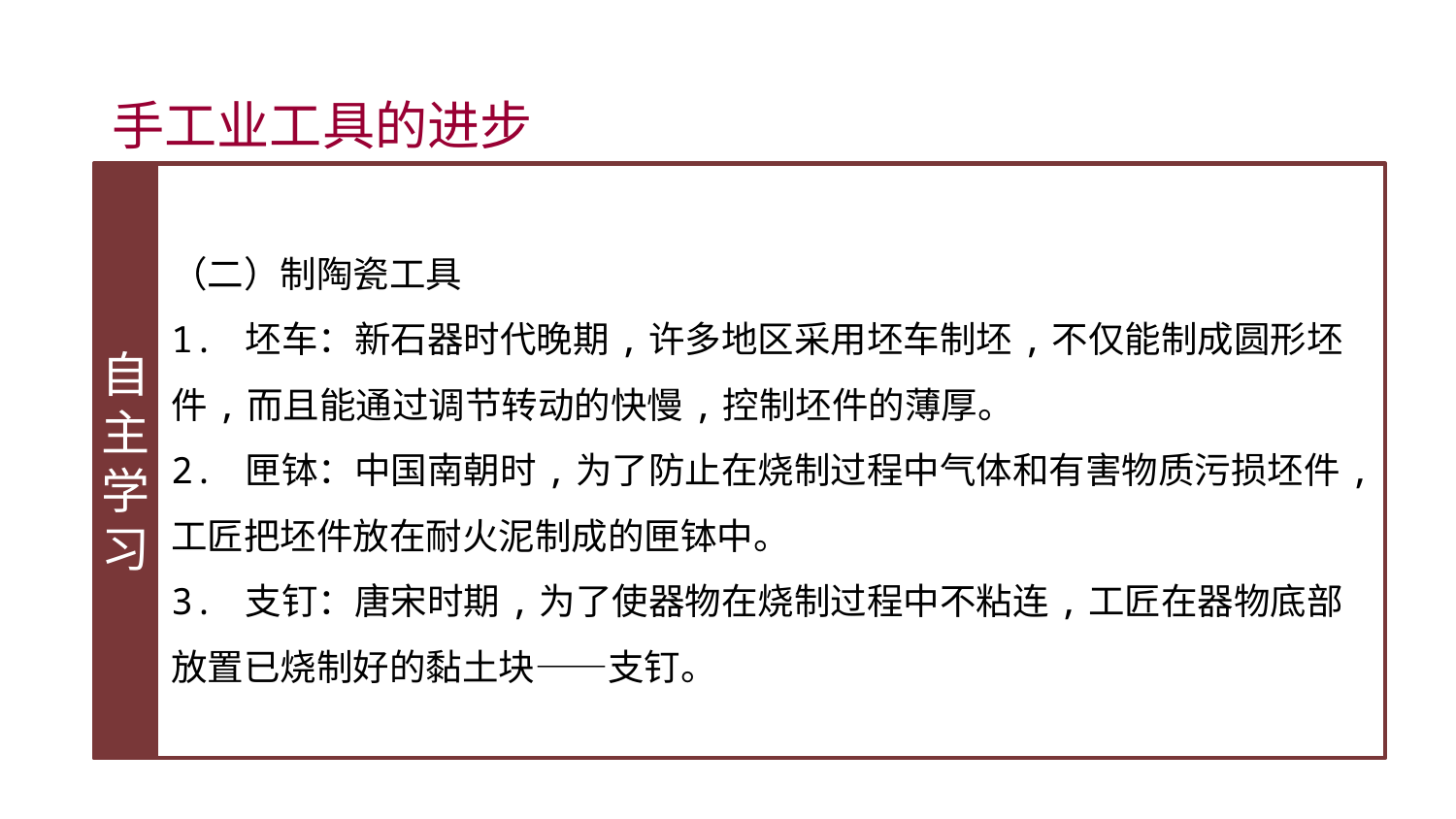

手工业工具的进步
自主学习

（二）制陶瓷工具
1. 坯车：新石器时代晚期,许多地区采用坯车制坯,不仅能制成圆形坯件,而且能通过调节转动的快慢,控制坯件的薄厚。
2. 匣钵：中国南朝时,为了防止在烧制过程中气体和有害物质污损坯件,工匠把坯件放在耐火泥制成的匣钵中。
3. 支钉：唐宋时期,为了使器物在烧制过程中不粘连,工匠在器物底部放置已烧制好的黏土块——支钉。